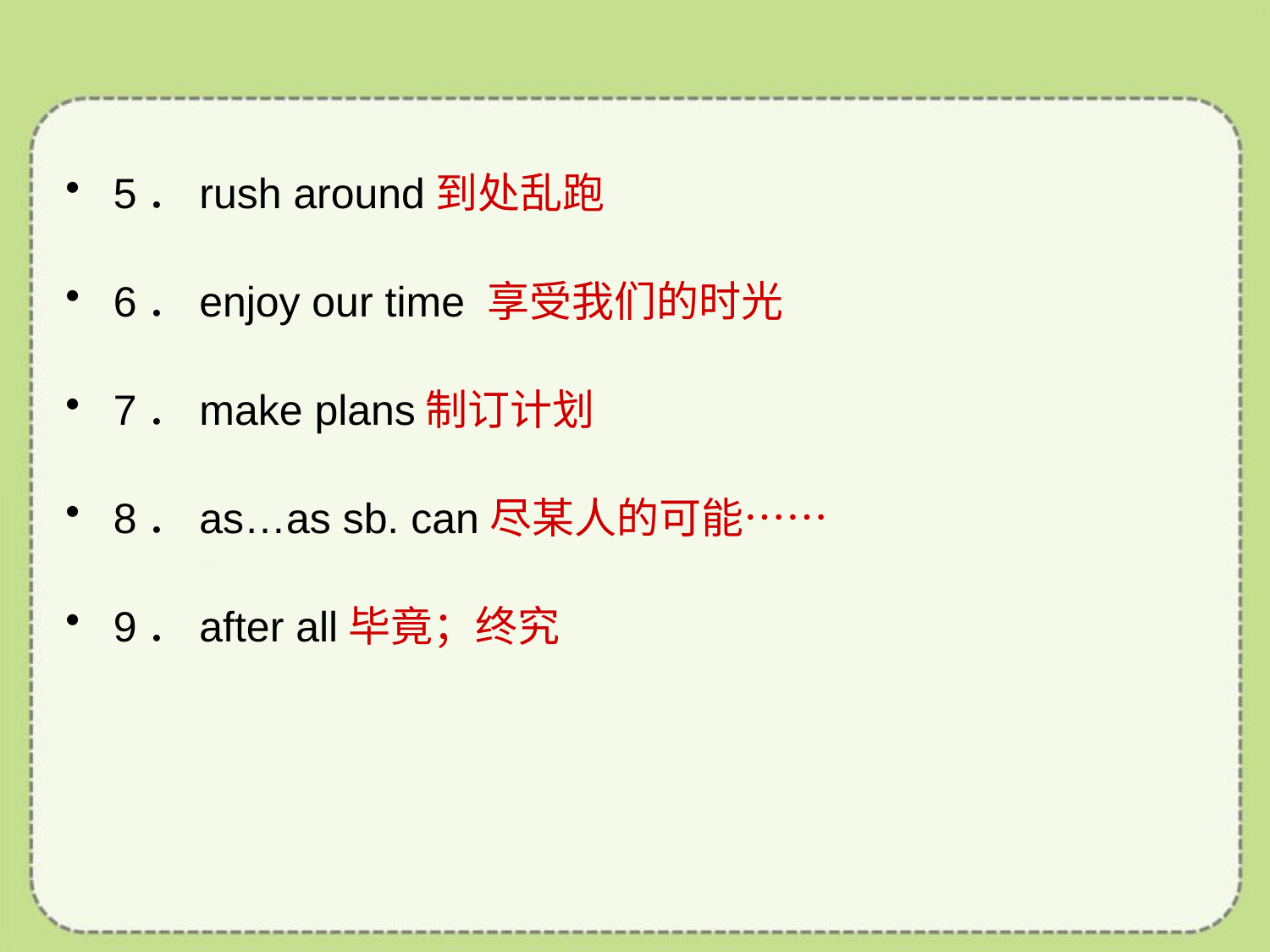

5．rush around到处乱跑

6．enjoy our time 享受我们的时光

7．make plans制订计划

8．as…as sb. can尽某人的可能……

9．after all毕竟；终究